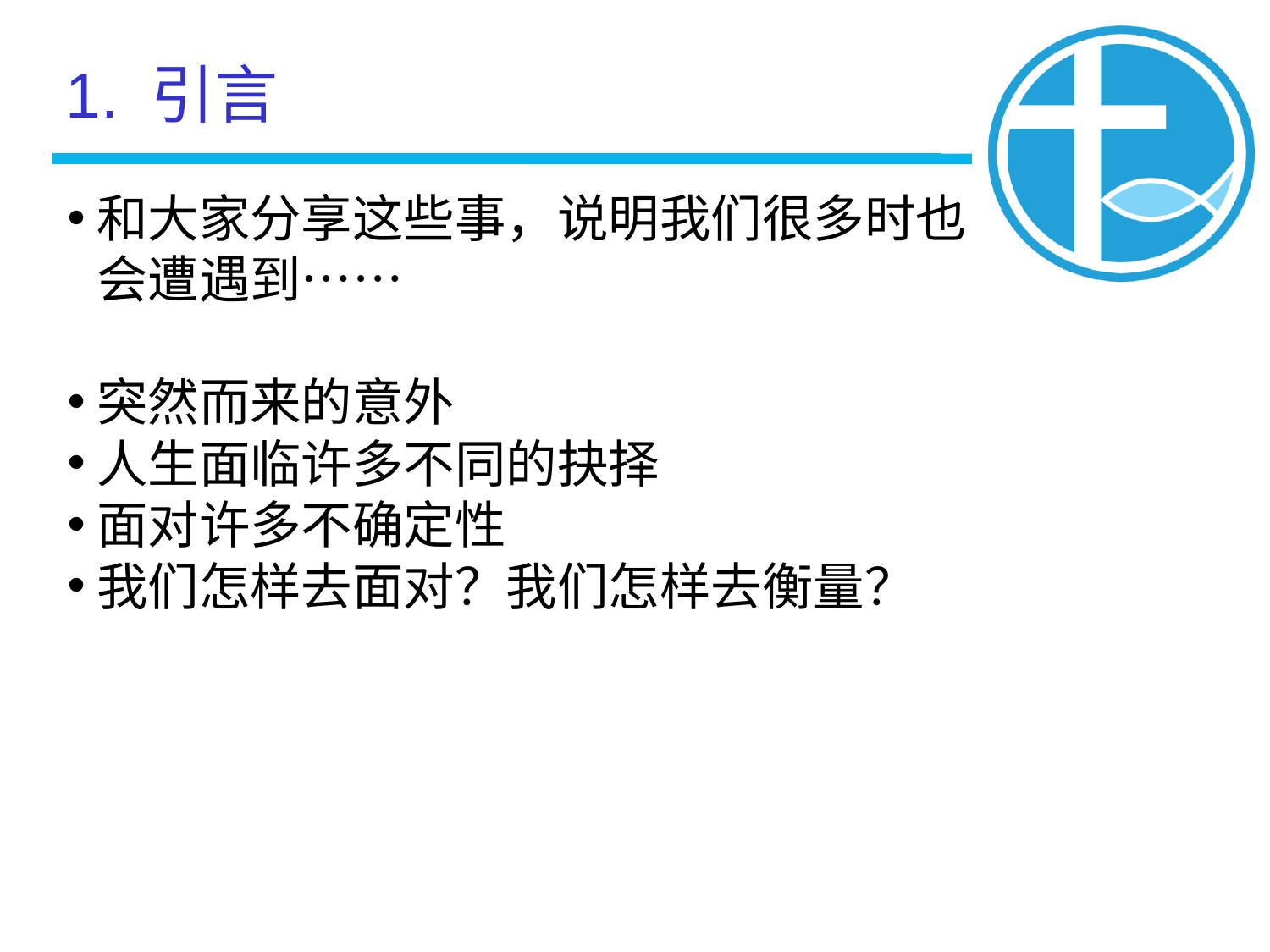

1. 引言
和大家分享这些事，说明我们很多时也会遭遇到⋯⋯

突然而来的意外
人生面临许多不同的抉择
面对许多不确定性
我们怎样去面对？我们怎样去衡量？